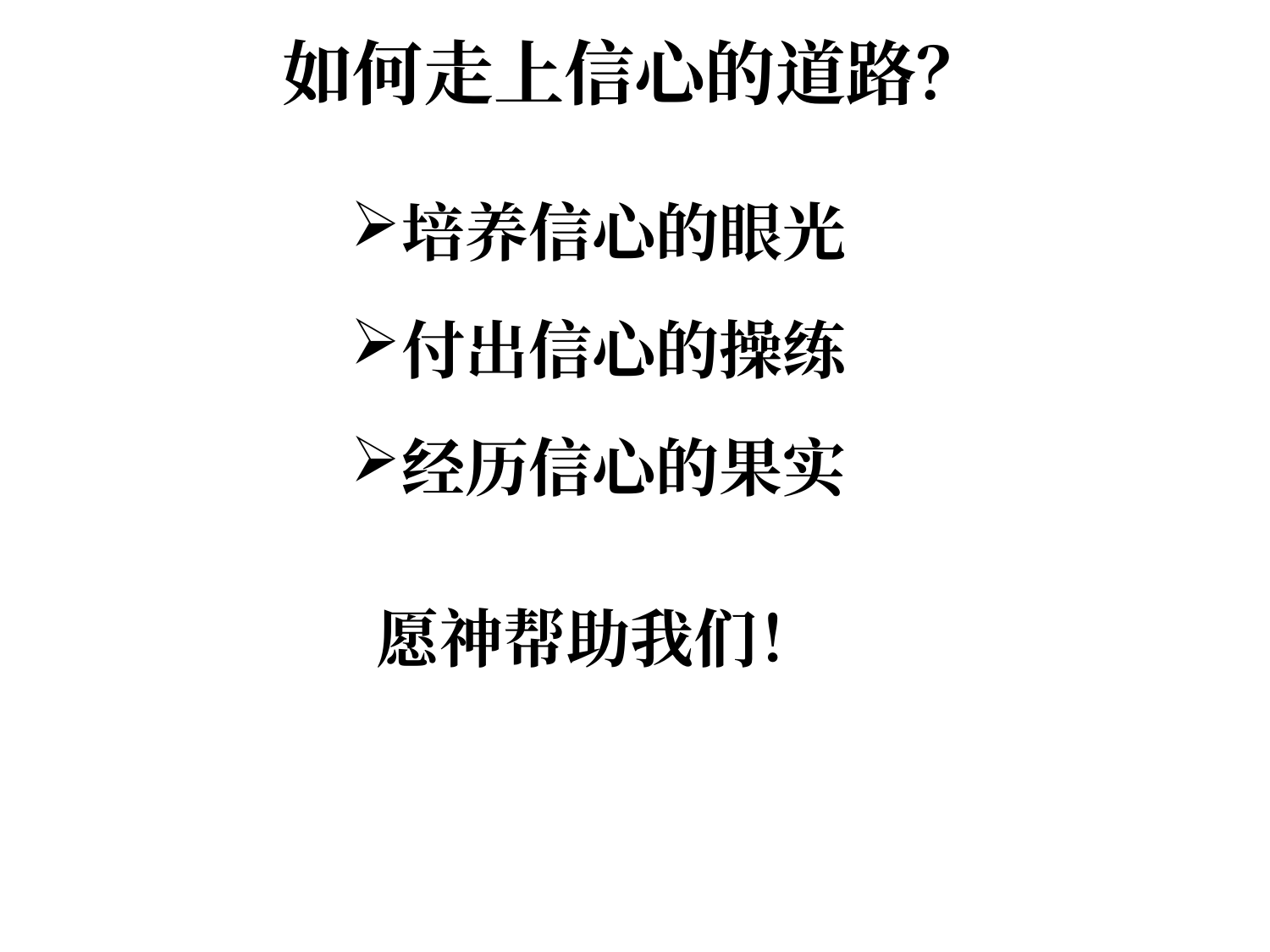

# 如何走上信心的道路？
培养信心的眼光

付出信心的操练

经历信心的果实

愿神帮助我们！